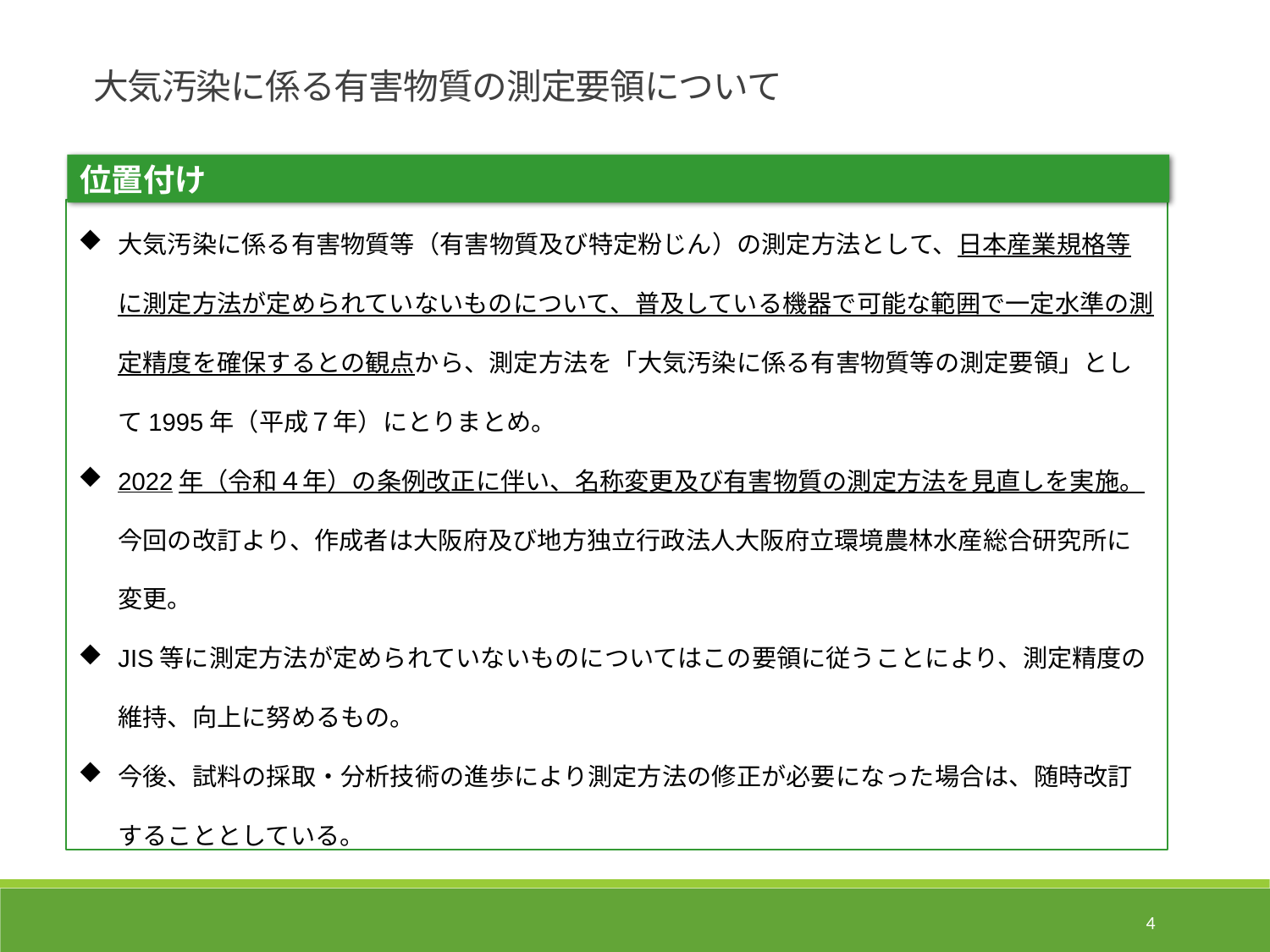

大気汚染に係る有害物質の測定要領について
位置付け
大気汚染に係る有害物質等（有害物質及び特定粉じん）の測定方法として、日本産業規格等に測定方法が定められていないものについて、普及している機器で可能な範囲で一定水準の測定精度を確保するとの観点から、測定方法を「大気汚染に係る有害物質等の測定要領」として1995年（平成７年）にとりまとめ。
2022年（令和４年）の条例改正に伴い、名称変更及び有害物質の測定方法を見直しを実施。今回の改訂より、作成者は大阪府及び地方独立行政法人大阪府立環境農林水産総合研究所に変更。
JIS等に測定方法が定められていないものについてはこの要領に従うことにより、測定精度の維持、向上に努めるもの。
今後、試料の採取・分析技術の進歩により測定方法の修正が必要になった場合は、随時改訂することとしている。
4